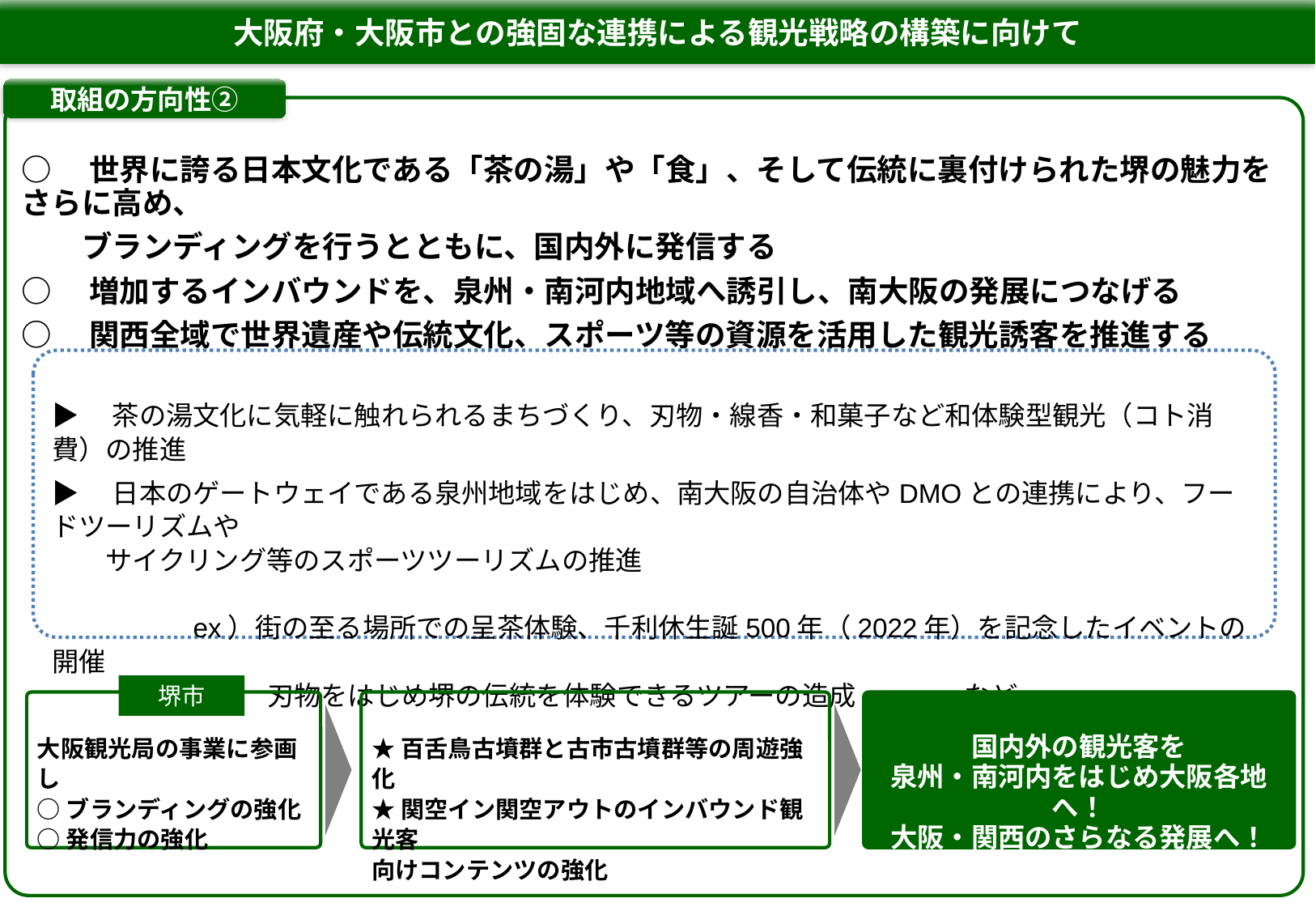

# 大阪府・大阪市との強固な連携による観光戦略の構築に向けて
取組の方向性②

○　世界に誇る日本文化である「茶の湯」や「食」、そして伝統に裏付けられた堺の魅力をさらに高め、
　　ブランディングを行うとともに、国内外に発信する
○　増加するインバウンドを、泉州・南河内地域へ誘引し、南大阪の発展につなげる
○　関西全域で世界遺産や伝統文化、スポーツ等の資源を活用した観光誘客を推進する

▶　茶の湯文化に気軽に触れられるまちづくり、刃物・線香・和菓子など和体験型観光（コト消費）の推進
▶　日本のゲートウェイである泉州地域をはじめ、南大阪の自治体やDMOとの連携により、フードツーリズムや
　　サイクリング等のスポーツツーリズムの推進

　　　　　ex）街の至る場所での呈茶体験、千利休生誕500年（2022年）を記念したイベントの開催
　　　　　　　　刃物をはじめ堺の伝統を体験できるツアーの造成　　　　など
堺市

★百舌鳥古墳群と古市古墳群等の周遊強化
★関空イン関空アウトのインバウンド観光客
向けコンテンツの強化

国内外の観光客を
泉州・南河内をはじめ大阪各地へ！
大阪・関西のさらなる発展へ！

大阪観光局の事業に参画し
○ブランディングの強化
○発信力の強化